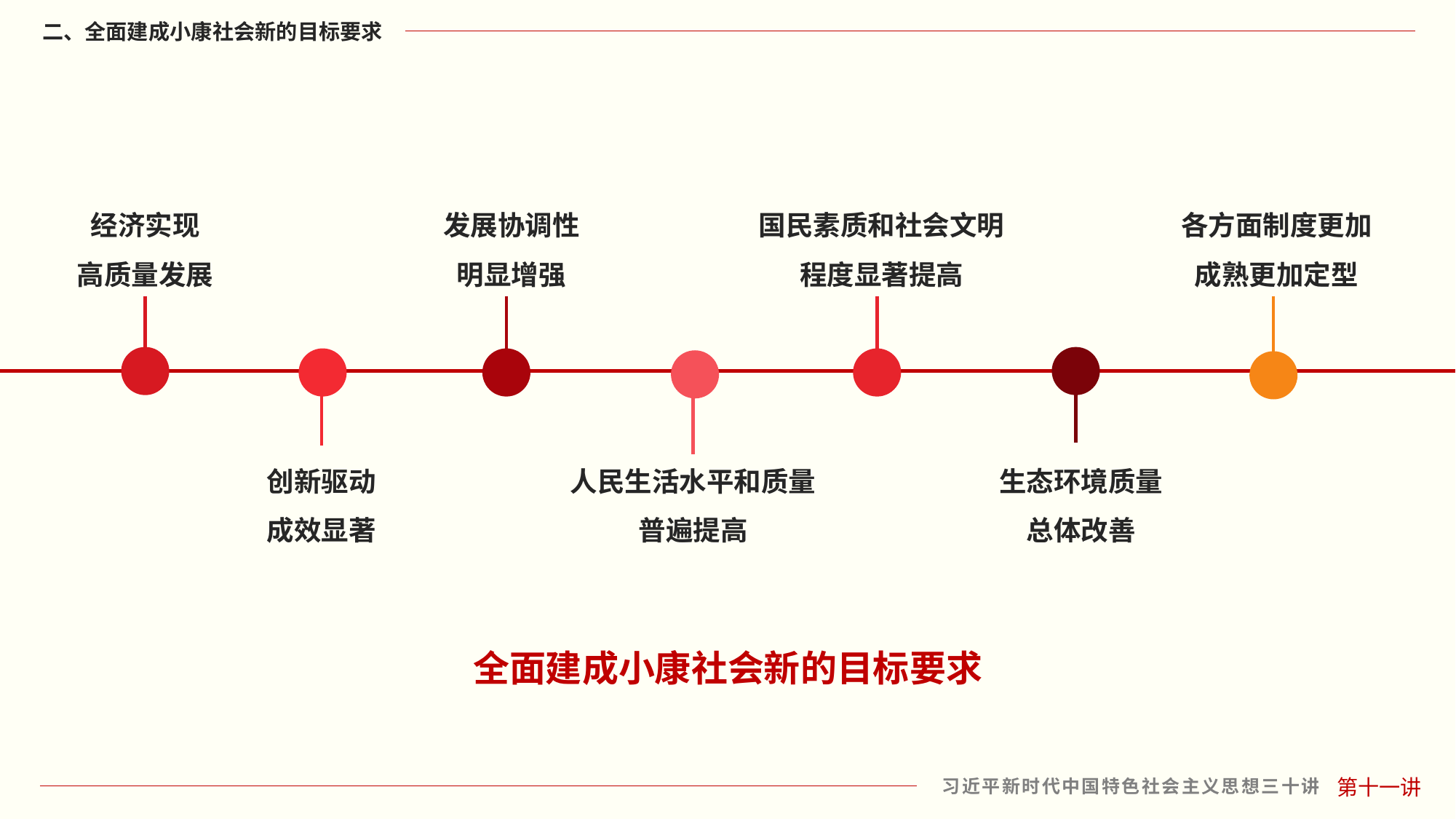

经济实现
高质量发展

发展协调性
明显增强

国民素质和社会文明
程度显著提高

各方面制度更加
成熟更加定型

生态环境质量
总体改善

创新驱动
成效显著

人民生活水平和质量
普遍提高
全面建成小康社会新的目标要求